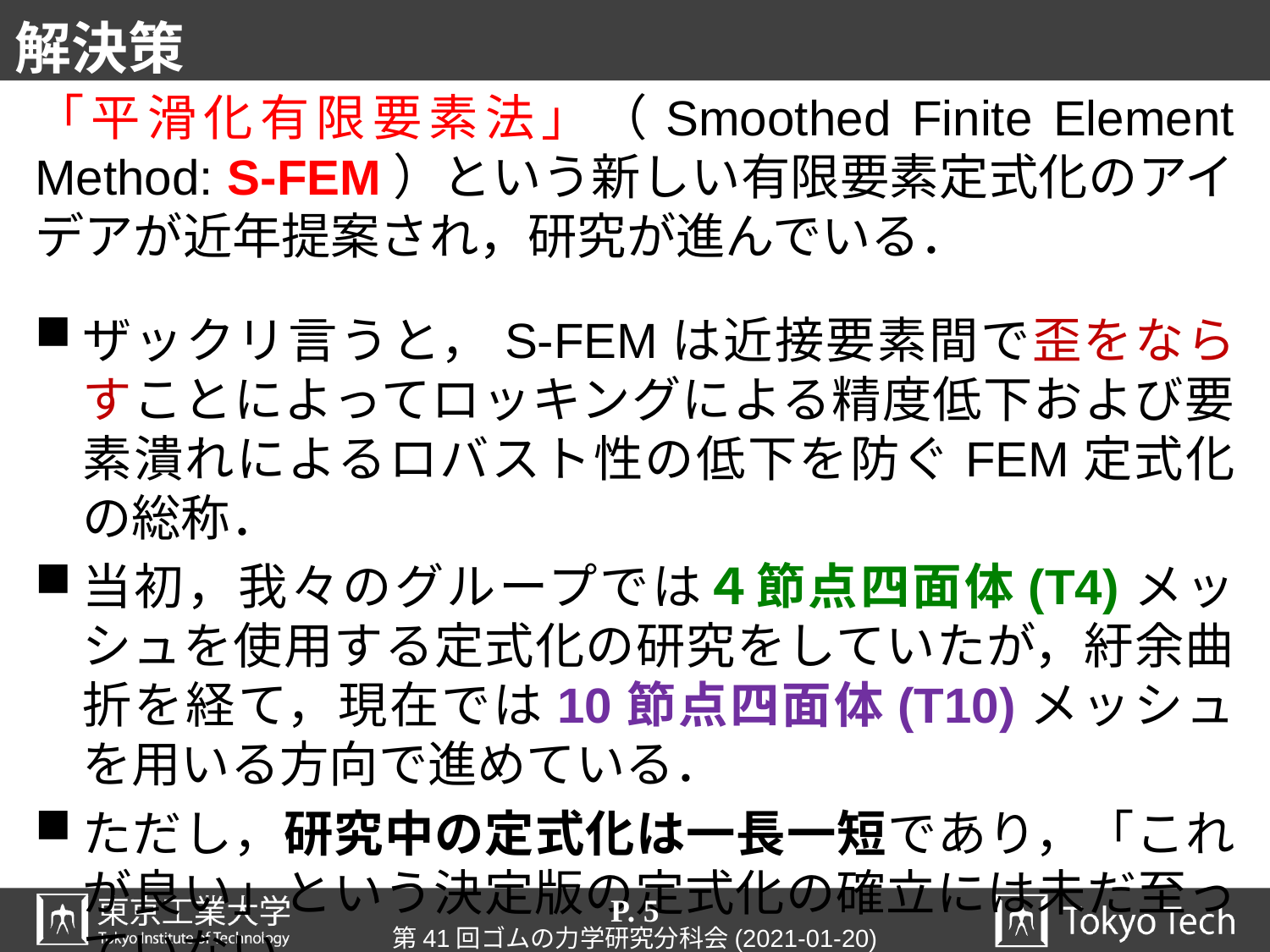

# 解決策
「平滑化有限要素法」（Smoothed Finite Element Method: S-FEM）という新しい有限要素定式化のアイデアが近年提案され，研究が進んでいる．

ザックリ言うと，S-FEMは近接要素間で歪をならすことによってロッキングによる精度低下および要素潰れによるロバスト性の低下を防ぐFEM定式化の総称．
当初，我々のグループでは４節点四面体(T4)メッシュを使用する定式化の研究をしていたが，紆余曲折を経て，現在では10節点四面体(T10)メッシュを用いる方向で進めている．
ただし，研究中の定式化は一長一短であり，「これが良い」という決定版の定式化の確立には未だ至っていない．
P. 5